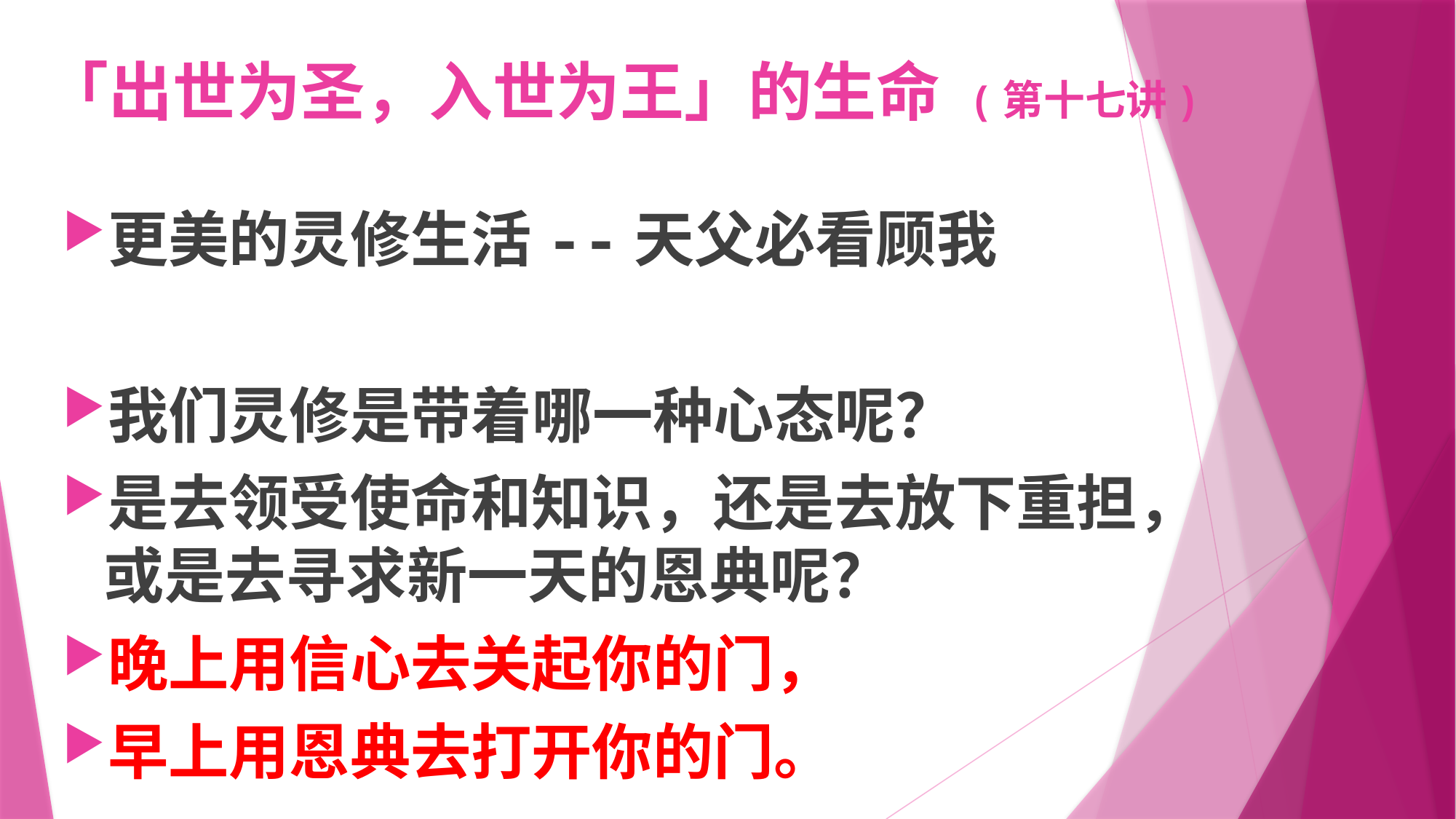

# 「出世为圣，入世为王」的生命 (第十七讲)
更美的灵修生活--天父必看顾我

我们灵修是带着哪一种心态呢？
是去领受使命和知识，还是去放下重担，或是去寻求新一天的恩典呢？
晚上用信心去关起你的门，
早上用恩典去打开你的门。